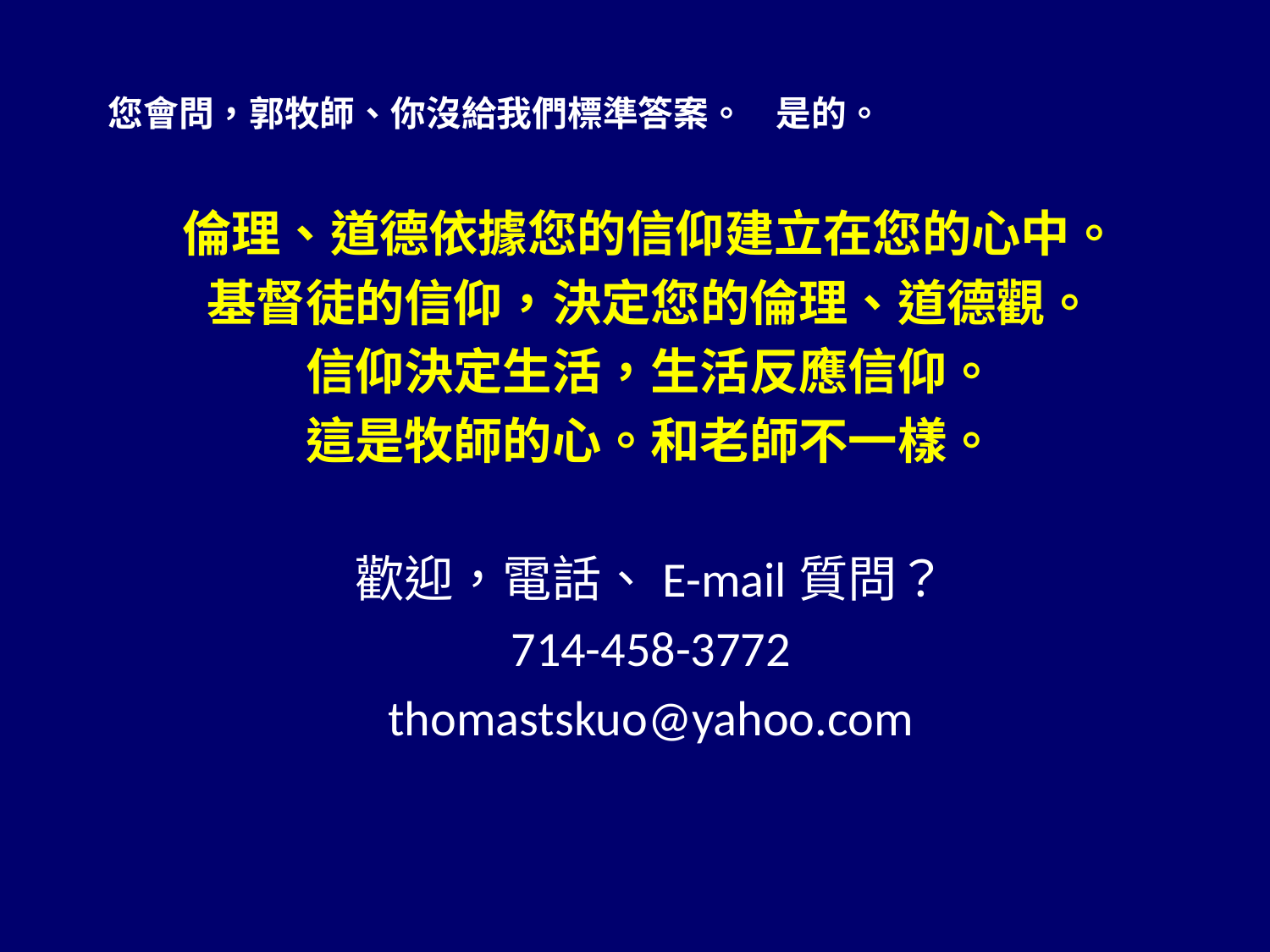

您會問，郭牧師、你沒給我們標準答案。    是的。

倫理、道德依據您的信仰建立在您的心中。
基督徒的信仰，決定您的倫理、道德觀。
信仰決定生活，生活反應信仰。
這是牧師的心。和老師不一樣。

歡迎，電話、E-mail質問？
714-458-3772
thomastskuo@yahoo.com